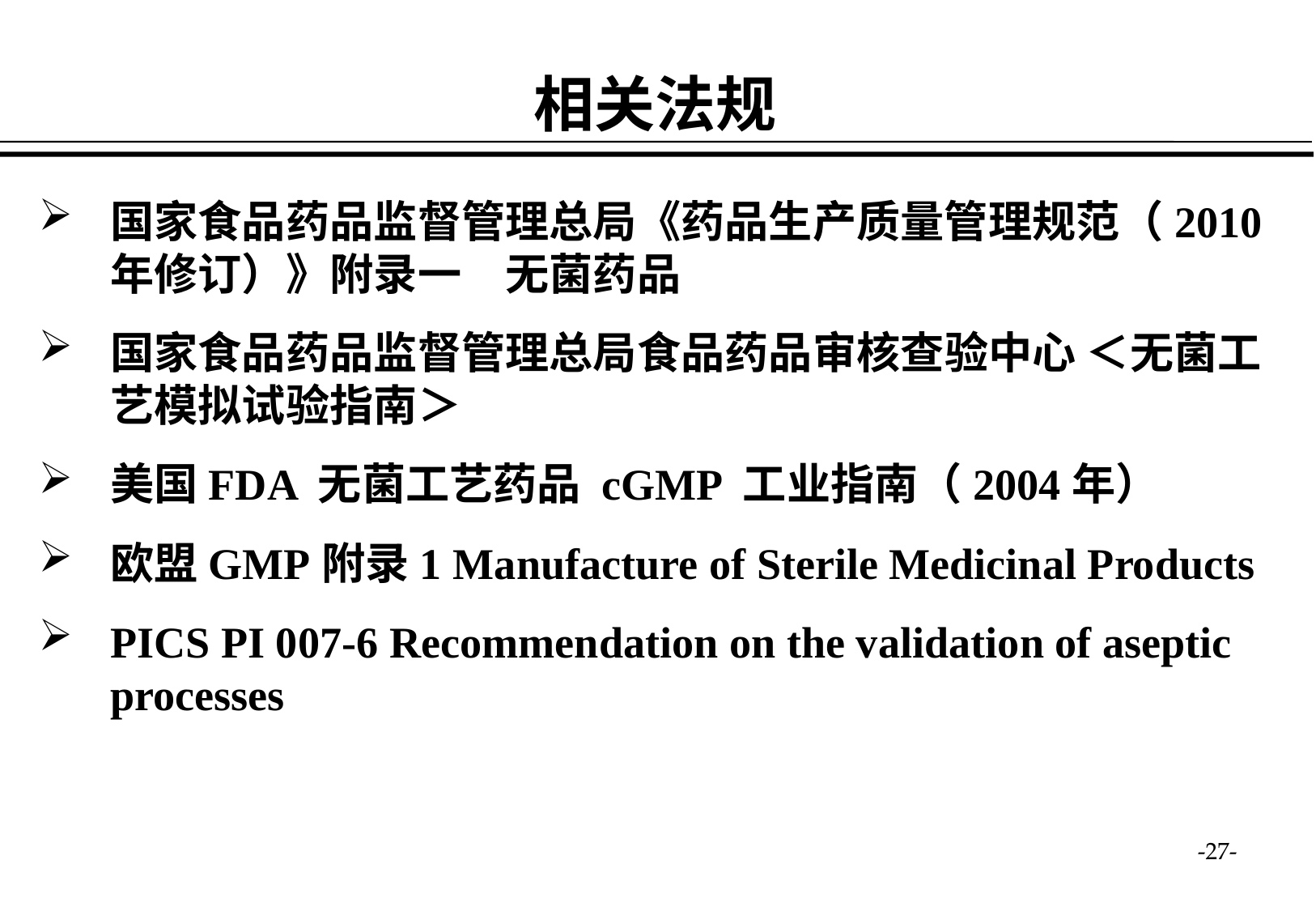

相关法规
国家食品药品监督管理总局《药品生产质量管理规范（2010年修订）》附录一　无菌药品
国家食品药品监督管理总局食品药品审核查验中心 ＜无菌工艺模拟试验指南＞
美国FDA 无菌工艺药品 cGMP 工业指南（2004年）
欧盟GMP附录1 Manufacture of Sterile Medicinal Products
PICS PI 007-6 Recommendation on the validation of aseptic processes
-27-